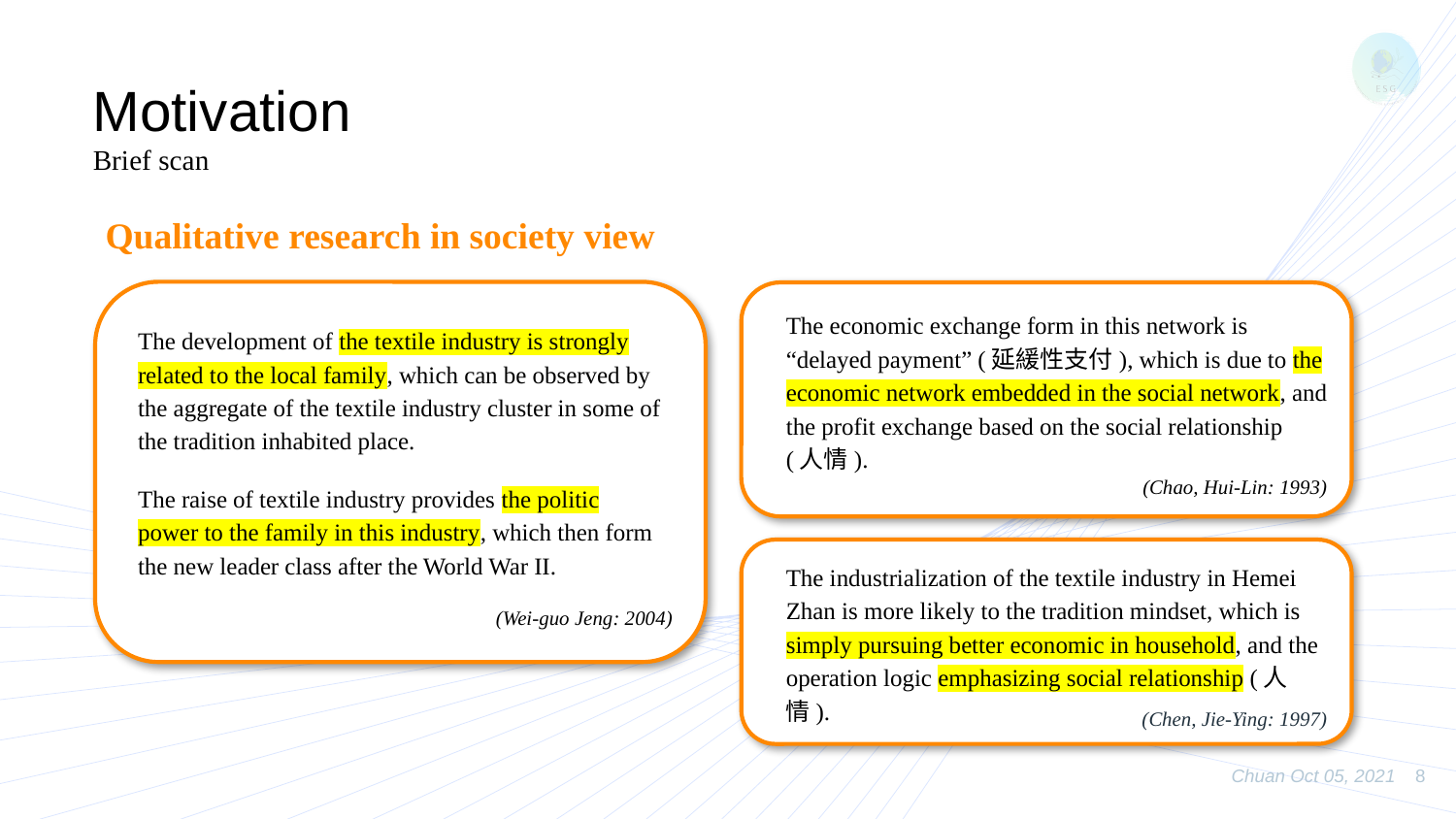

Motivation
Brief scan
Qualitative research in society view

The development of the textile industry is strongly related to the local family, which can be observed by the aggregate of the textile industry cluster in some of the tradition inhabited place.
The raise of textile industry provides the politic power to the family in this industry, which then form the new leader class after the World War II.
(Wei-guo Jeng: 2004)

The economic exchange form in this network is “delayed payment” (延緩性支付), which is due to the economic network embedded in the social network, and the profit exchange based on the social relationship (人情).
(Chao, Hui-Lin: 1993)

The industrialization of the textile industry in Hemei Zhan is more likely to the tradition mindset, which is simply pursuing better economic in household, and the operation logic emphasizing social relationship (人情).
(Chen, Jie-Ying: 1997)
8